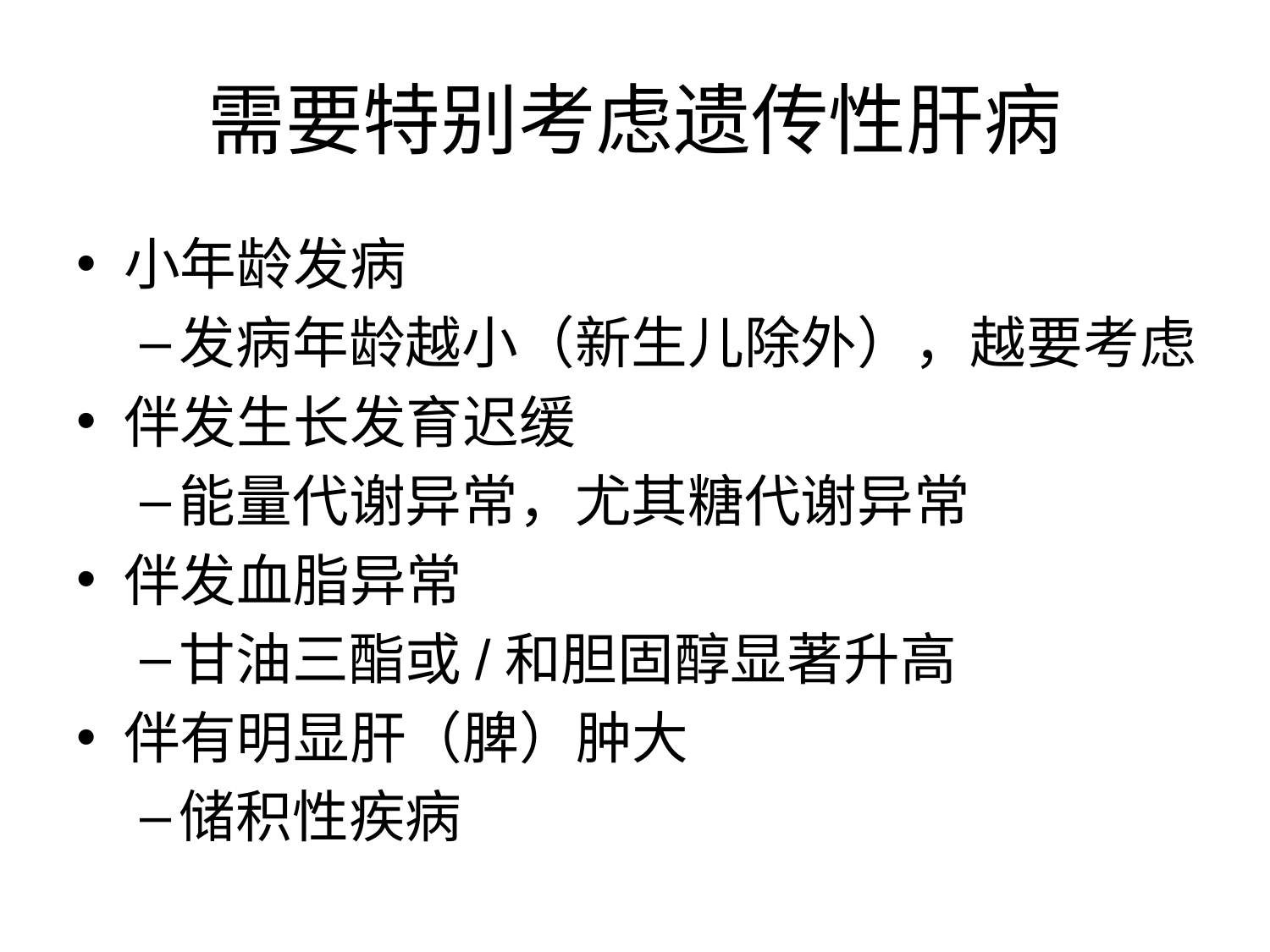

# 需要特别考虑遗传性肝病
小年龄发病
发病年龄越小（新生儿除外），越要考虑
伴发生长发育迟缓
能量代谢异常，尤其糖代谢异常
伴发血脂异常
甘油三酯或/和胆固醇显著升高
伴有明显肝（脾）肿大
储积性疾病